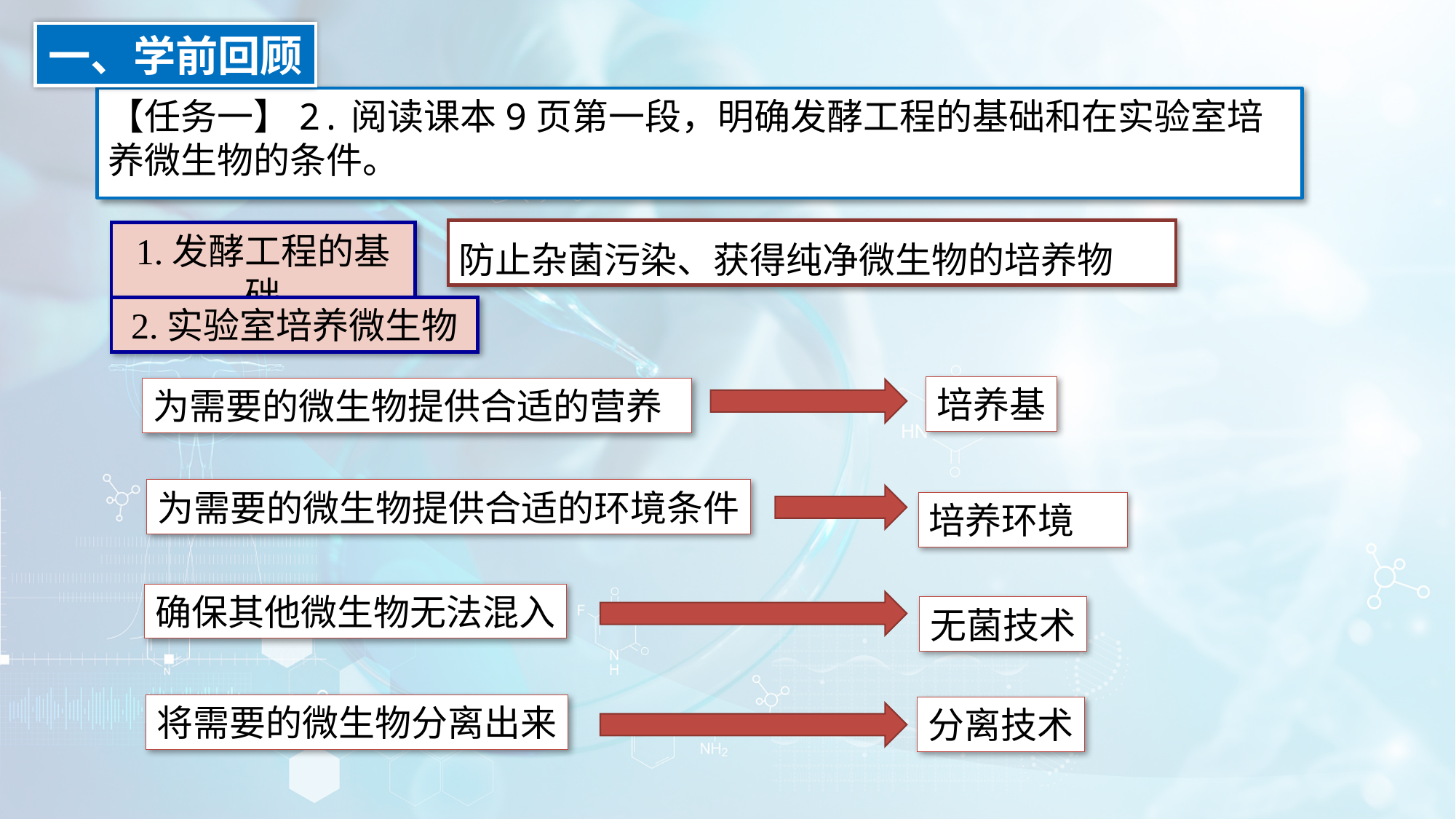

一、学前回顾
【任务一】2.阅读课本9页第一段，明确发酵工程的基础和在实验室培养微生物的条件。
防止杂菌污染、获得纯净微生物的培养物
1.发酵工程的基础
2.实验室培养微生物
培养基
为需要的微生物提供合适的营养

为需要的微生物提供合适的环境条件

培养环境
确保其他微生物无法混入

无菌技术
将需要的微生物分离出来
分离技术